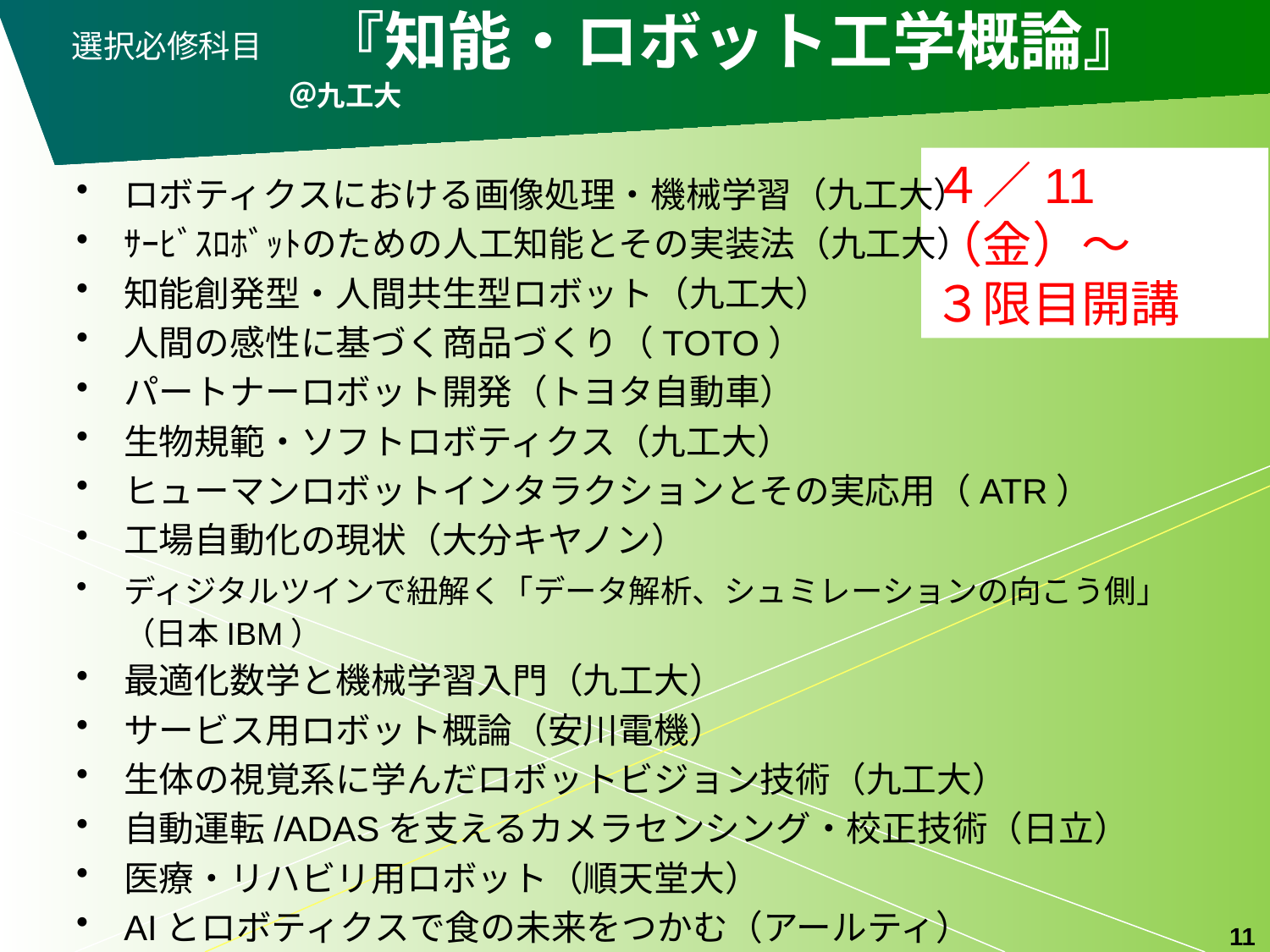

# 『知能・ロボット工学概論』 ＠九工大
選択必修科目
４／11 （金）～
３限目開講
ロボティクスにおける画像処理・機械学習（九工大）
ｻｰﾋﾞｽﾛﾎﾞｯﾄのための人工知能とその実装法（九工大）
知能創発型・人間共生型ロボット（九工大）
人間の感性に基づく商品づくり（TOTO）
パートナーロボット開発（トヨタ自動車）
生物規範・ソフトロボティクス（九工大）
ヒューマンロボットインタラクションとその実応用（ATR）
工場自動化の現状（大分キヤノン）
ディジタルツインで紐解く「データ解析、シュミレーションの向こう側」（日本IBM）
最適化数学と機械学習入門（九工大）
サービス用ロボット概論（安川電機）
生体の視覚系に学んだロボットビジョン技術（九工大）
自動運転/ADASを支えるカメラセンシング・校正技術（日立）
医療・リハビリ用ロボット（順天堂大）
AIとロボティクスで食の未来をつかむ（アールティ）
11